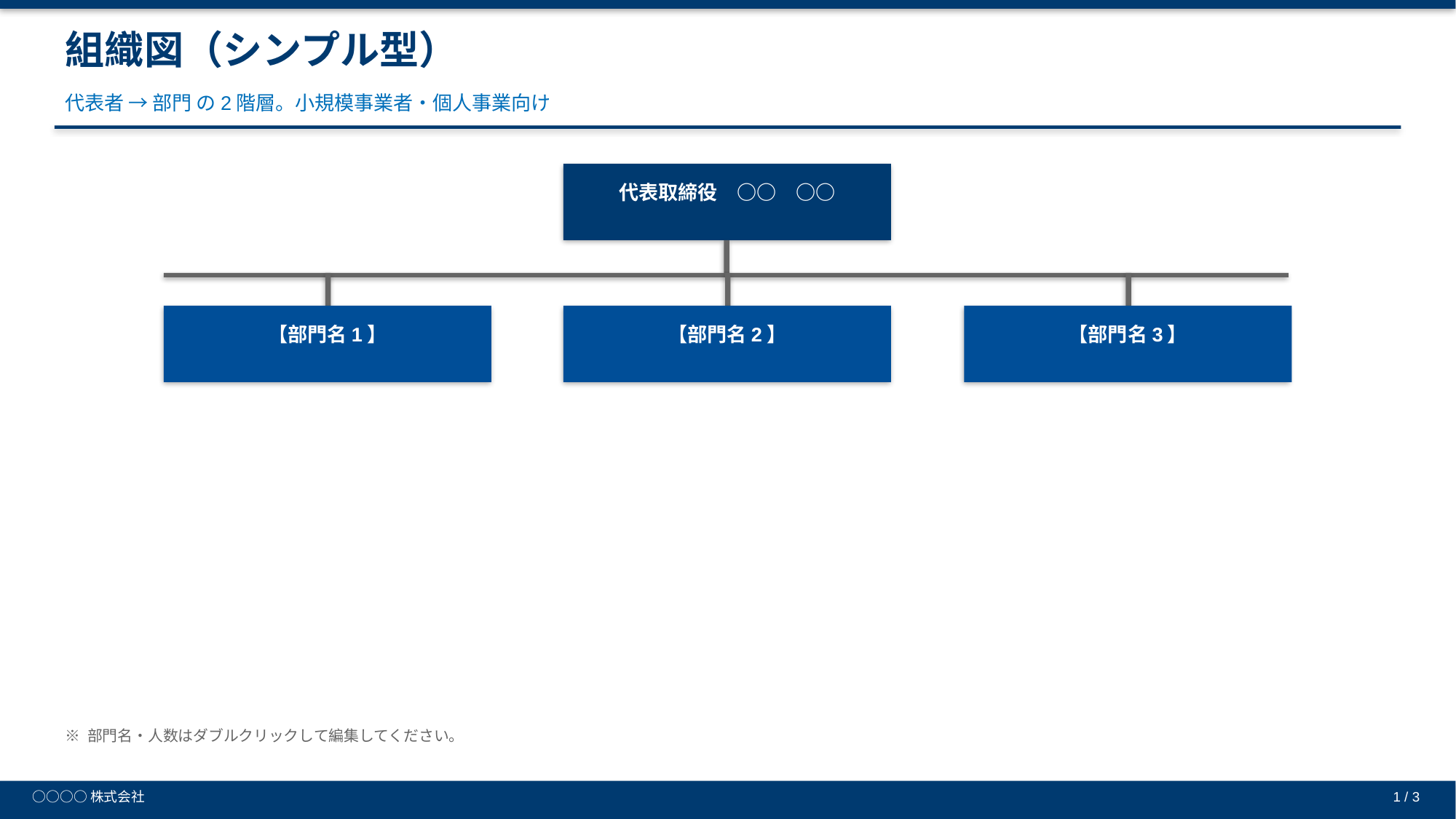

組織図（シンプル型）
代表者 → 部門 の2階層。小規模事業者・個人事業向け

代表取締役　○○　○○

【部門名1】
【部門名2】
【部門名3】
※ 部門名・人数はダブルクリックして編集してください。

○○○○株式会社
1 / 3